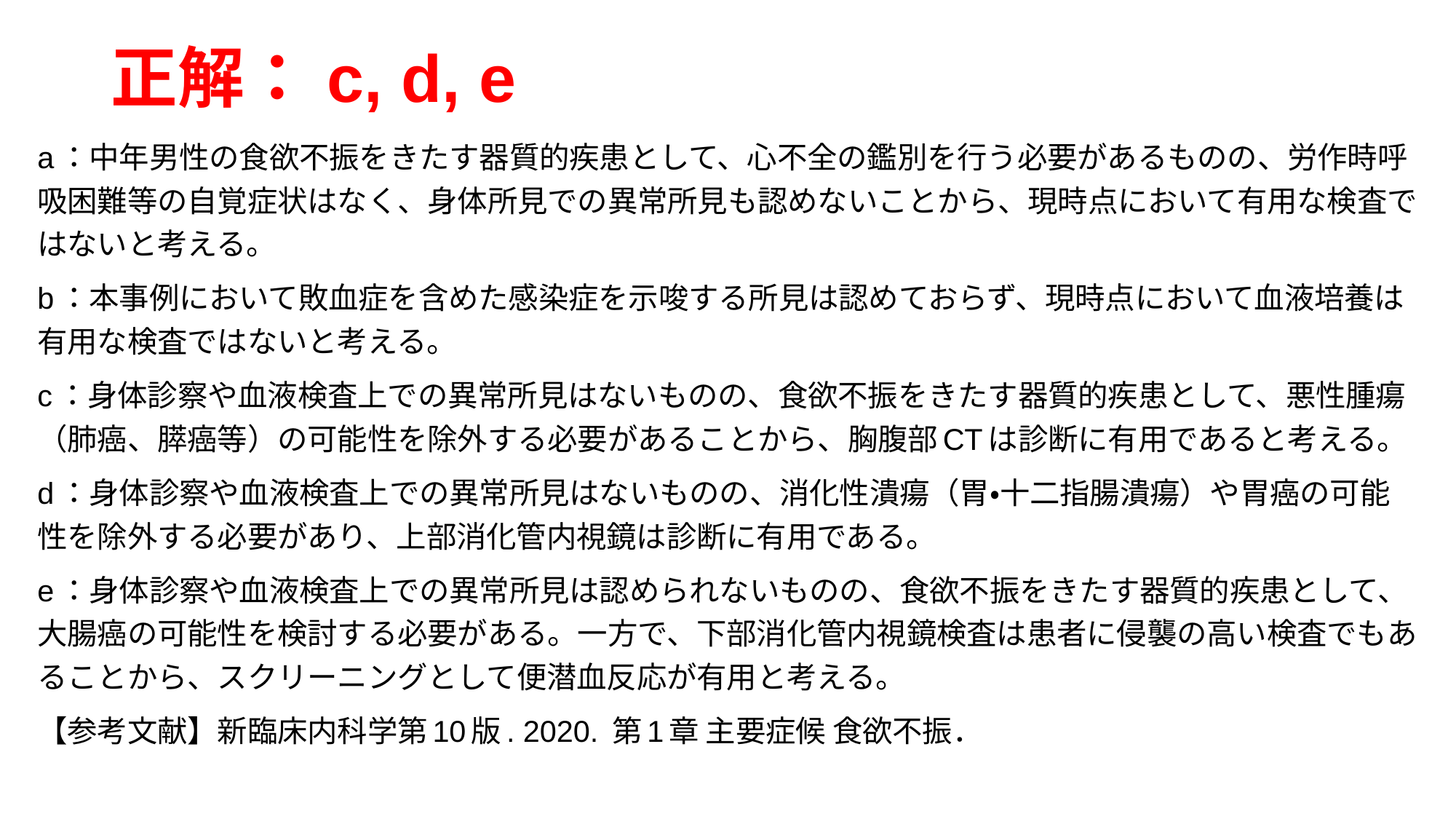

# 正解：c, d, e
a：中年男性の食欲不振をきたす器質的疾患として、心不全の鑑別を行う必要があるものの、労作時呼吸困難等の自覚症状はなく、身体所見での異常所見も認めないことから、現時点において有用な検査ではないと考える。
b：本事例において敗血症を含めた感染症を示唆する所見は認めておらず、現時点において血液培養は有用な検査ではないと考える。
c：身体診察や血液検査上での異常所見はないものの、食欲不振をきたす器質的疾患として、悪性腫瘍（肺癌、膵癌等）の可能性を除外する必要があることから、胸腹部CTは診断に有用であると考える。
d：身体診察や血液検査上での異常所見はないものの、消化性潰瘍（胃・十二指腸潰瘍）や胃癌の可能性を除外する必要があり、上部消化管内視鏡は診断に有用である。
e：身体診察や血液検査上での異常所見は認められないものの、食欲不振をきたす器質的疾患として、大腸癌の可能性を検討する必要がある。一方で、下部消化管内視鏡検査は患者に侵襲の高い検査でもあることから、スクリーニングとして便潜血反応が有用と考える。
【参考文献】新臨床内科学第10版. 2020. 第1章 主要症候 食欲不振．